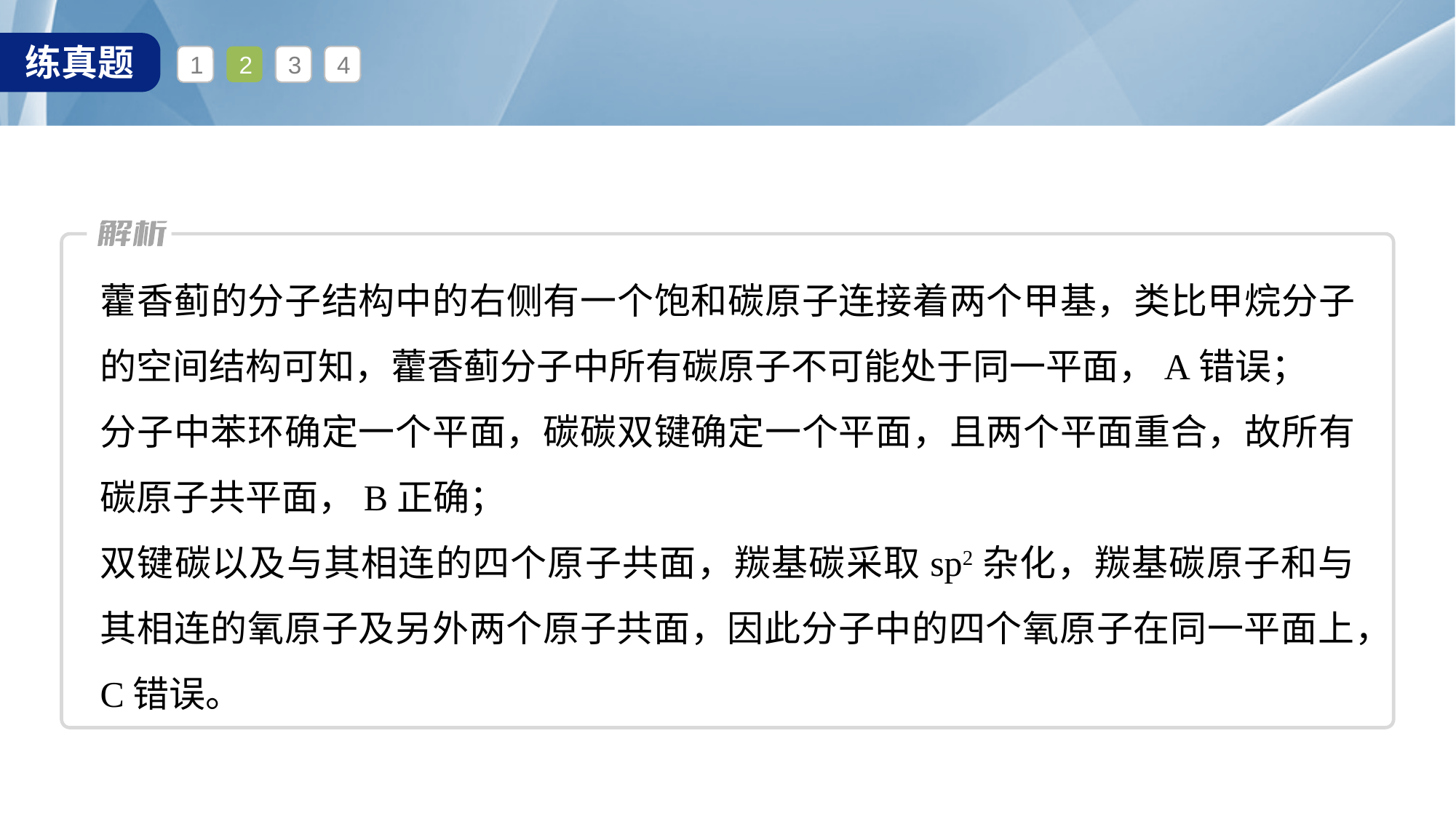

1
2
3
4

藿香蓟的分子结构中的右侧有一个饱和碳原子连接着两个甲基，类比甲烷分子的空间结构可知，藿香蓟分子中所有碳原子不可能处于同一平面，A错误；
分子中苯环确定一个平面，碳碳双键确定一个平面，且两个平面重合，故所有碳原子共平面，B正确；
双键碳以及与其相连的四个原子共面，羰基碳采取sp2杂化，羰基碳原子和与其相连的氧原子及另外两个原子共面，因此分子中的四个氧原子在同一平面上，C错误。